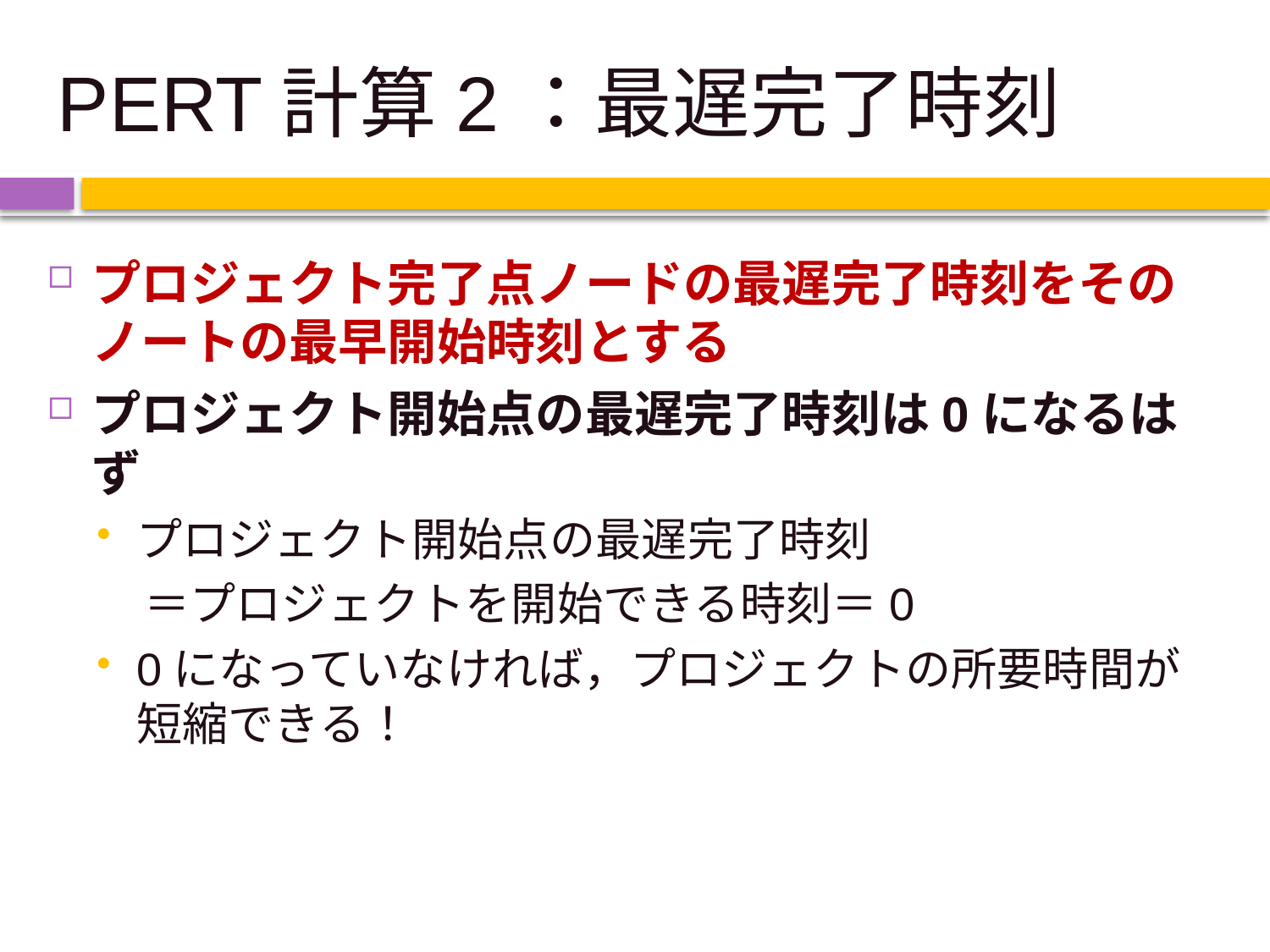

# PERT計算2：最遅完了時刻
プロジェクト完了点ノードの最遅完了時刻をそのノートの最早開始時刻とする
プロジェクト開始点の最遅完了時刻は0になるはず
プロジェクト開始点の最遅完了時刻
　＝プロジェクトを開始できる時刻＝0
0になっていなければ，プロジェクトの所要時間が短縮できる！